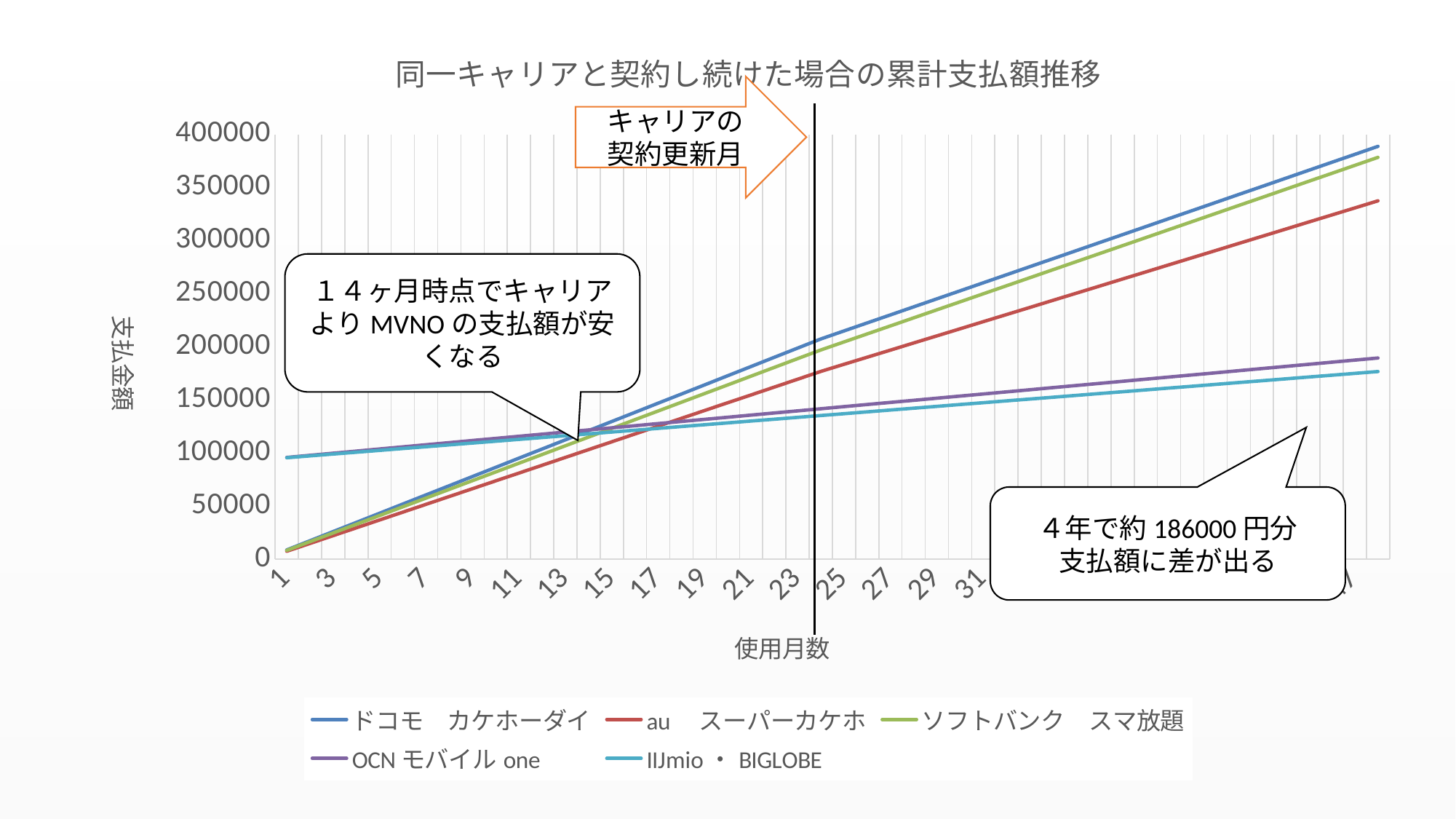

### Chart: 同一キャリアと契約し続けた場合の累計支払額推移

| Category | ドコモ　カケホーダイ | au　スーパーカケホ | ソフトバンク　スマ放題 | OCNモバイルone | IIJmio・BIGLOBE |
|---|---|---|---|---|---|
| 1 | 8640.0 | 7366.0 | 8208.0 | 95738.0 | 95472.0 |
| 2 | 17280.0 | 14732.0 | 16416.0 | 97732.0 | 97200.0 |
| 3 | 25920.0 | 22098.0 | 24624.0 | 99726.0 | 98928.0 |
| 4 | 34560.0 | 29464.0 | 32832.0 | 101720.0 | 100656.0 |
| 5 | 43200.0 | 36830.0 | 41040.0 | 103714.0 | 102384.0 |
| 6 | 51840.0 | 44196.0 | 49248.0 | 105708.0 | 104112.0 |
| 7 | 60480.0 | 51562.0 | 57456.0 | 107702.0 | 105840.0 |
| 8 | 69120.0 | 58928.0 | 65664.0 | 109696.0 | 107568.0 |
| 9 | 77760.0 | 66294.0 | 73872.0 | 111690.0 | 109296.0 |
| 10 | 86400.0 | 73660.0 | 82080.0 | 113684.0 | 111024.0 |
| 11 | 95040.0 | 81026.0 | 90288.0 | 115678.0 | 112752.0 |
| 12 | 103680.0 | 88392.0 | 98496.0 | 117672.0 | 114480.0 |
| 13 | 112320.0 | 95758.0 | 106704.0 | 119666.0 | 116208.0 |
| 14 | 120960.0 | 103124.0 | 114912.0 | 121660.0 | 117936.0 |
| 15 | 129600.0 | 110490.0 | 123120.0 | 123654.0 | 119664.0 |
| 16 | 138240.0 | 117856.0 | 131328.0 | 125648.0 | 121392.0 |
| 17 | 146880.0 | 125222.0 | 139536.0 | 127642.0 | 123120.0 |
| 18 | 155520.0 | 132588.0 | 147744.0 | 129636.0 | 124848.0 |
| 19 | 164160.0 | 139954.0 | 155952.0 | 131630.0 | 126576.0 |
| 20 | 172800.0 | 147320.0 | 164160.0 | 133624.0 | 128304.0 |
| 21 | 181440.0 | 154686.0 | 172368.0 | 135618.0 | 130032.0 |
| 22 | 190080.0 | 162052.0 | 180576.0 | 137612.0 | 131760.0 |
| 23 | 198720.0 | 169418.0 | 188784.0 | 139606.0 | 133488.0 |
| 24 | 207360.0 | 176784.0 | 196992.0 | 141600.0 | 135216.0 |
| 25 | 214920.0 | 183480.0 | 204552.0 | 143594.0 | 136944.0 |
| 26 | 222480.0 | 190176.0 | 212112.0 | 145588.0 | 138672.0 |
| 27 | 230040.0 | 196872.0 | 219672.0 | 147582.0 | 140400.0 |
| 28 | 237600.0 | 203568.0 | 227232.0 | 149576.0 | 142128.0 |
| 29 | 245160.0 | 210264.0 | 234792.0 | 151570.0 | 143856.0 |
| 30 | 252720.0 | 216960.0 | 242352.0 | 153564.0 | 145584.0 |
| 31 | 260280.0 | 223656.0 | 249912.0 | 155558.0 | 147312.0 |
| 32 | 267840.0 | 230352.0 | 257472.0 | 157552.0 | 149040.0 |
| 33 | 275400.0 | 237048.0 | 265032.0 | 159546.0 | 150768.0 |
| 34 | 282960.0 | 243744.0 | 272592.0 | 161540.0 | 152496.0 |
| 35 | 290520.0 | 250440.0 | 280152.0 | 163534.0 | 154224.0 |
| 36 | 298080.0 | 257136.0 | 287712.0 | 165528.0 | 155952.0 |
| 37 | 305640.0 | 263832.0 | 295272.0 | 167522.0 | 157680.0 |
| 38 | 313200.0 | 270528.0 | 302832.0 | 169516.0 | 159408.0 |
| 39 | 320760.0 | 277224.0 | 310392.0 | 171510.0 | 161136.0 |
| 40 | 328320.0 | 283920.0 | 317952.0 | 173504.0 | 162864.0 |
| 41 | 335880.0 | 290616.0 | 325512.0 | 175498.0 | 164592.0 |
| 42 | 343440.0 | 297312.0 | 333072.0 | 177492.0 | 166320.0 |
| 43 | 351000.0 | 304008.0 | 340632.0 | 179486.0 | 168048.0 |
| 44 | 358560.0 | 310704.0 | 348192.0 | 181480.0 | 169776.0 |
| 45 | 366120.0 | 317400.0 | 355752.0 | 183474.0 | 171504.0 |
| 46 | 373680.0 | 324096.0 | 363312.0 | 185468.0 | 173232.0 |
| 47 | 381240.0 | 330792.0 | 370872.0 | 187462.0 | 174960.0 |
| 48 | 388800.0 | 337488.0 | 378432.0 | 189456.0 | 176688.0 |
キャリアの
契約更新月
１４ヶ月時点でキャリアよりMVNOの支払額が安くなる
４年で約186000円分
支払額に差が出る